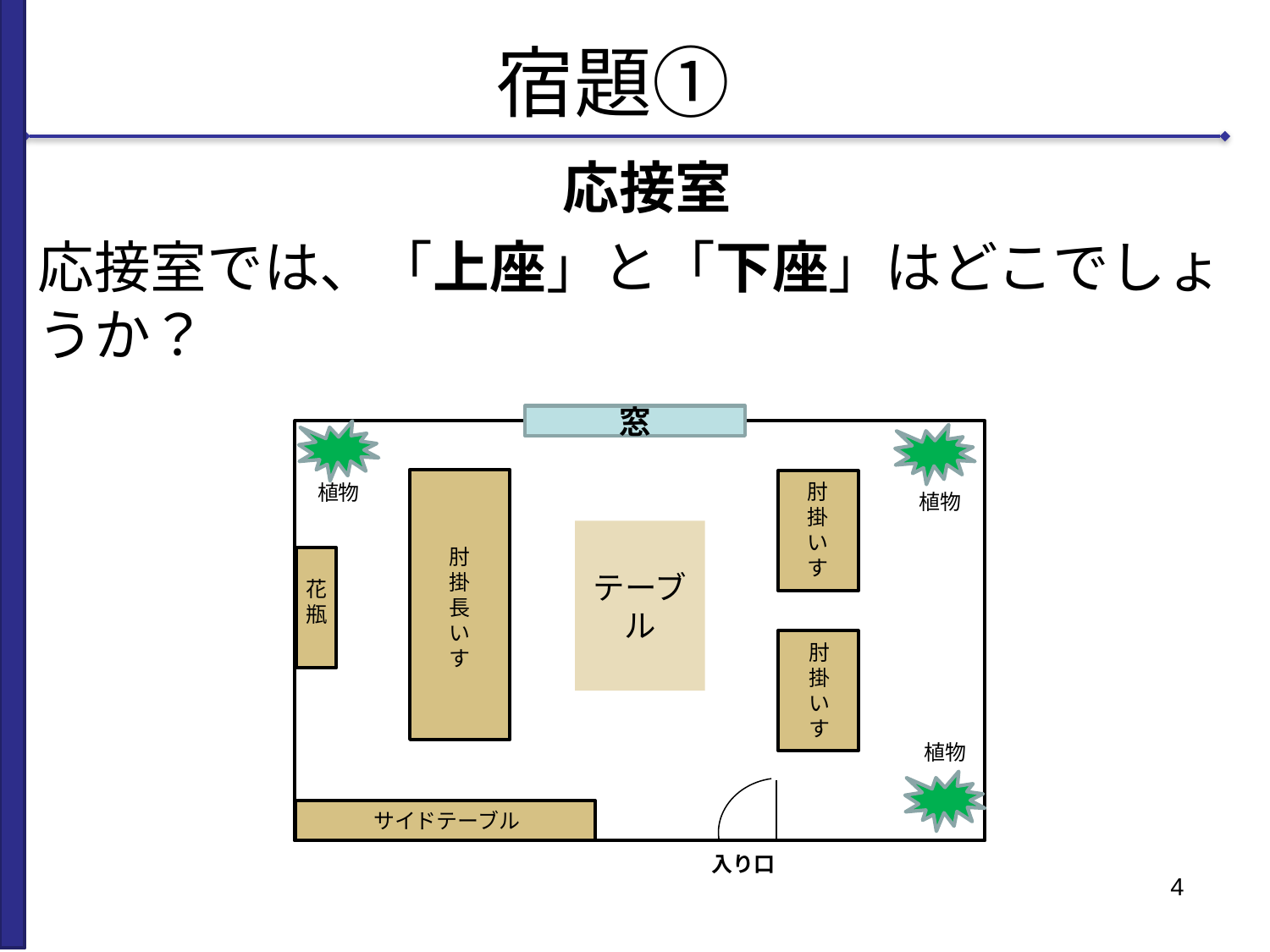

# 宿題①
応接室
応接室では、「上座」と「下座」はどこでしょうか？
窓

植物
植物
テーブル

花
瓶

植物

サイドテーブル
入り口
肘掛いす
肘掛長いす
肘掛いす
4